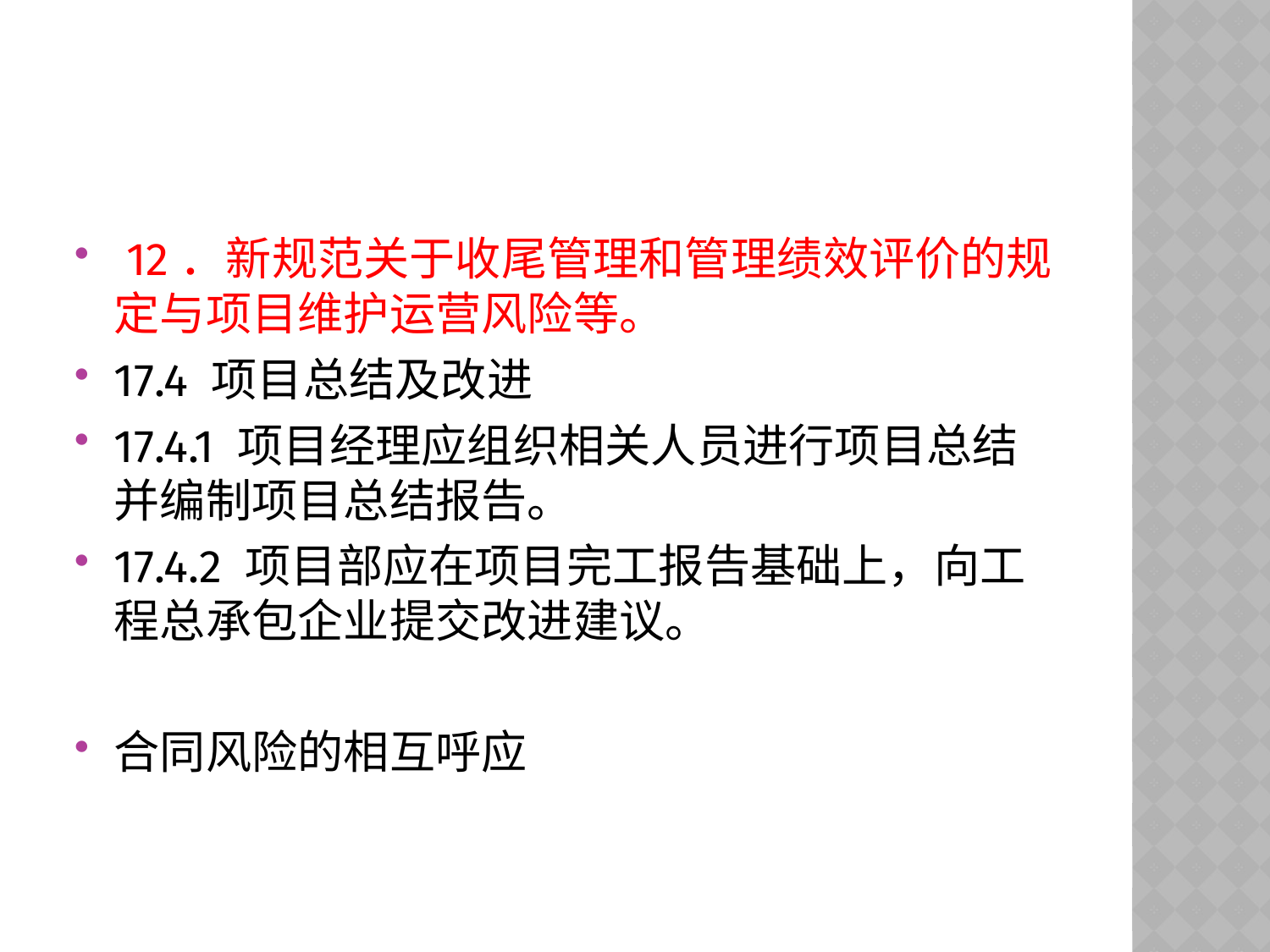

#
 12．新规范关于收尾管理和管理绩效评价的规定与项目维护运营风险等。
17.4 项目总结及改进
17.4.1 项目经理应组织相关人员进行项目总结并编制项目总结报告。
17.4.2 项目部应在项目完工报告基础上，向工程总承包企业提交改进建议。

合同风险的相互呼应